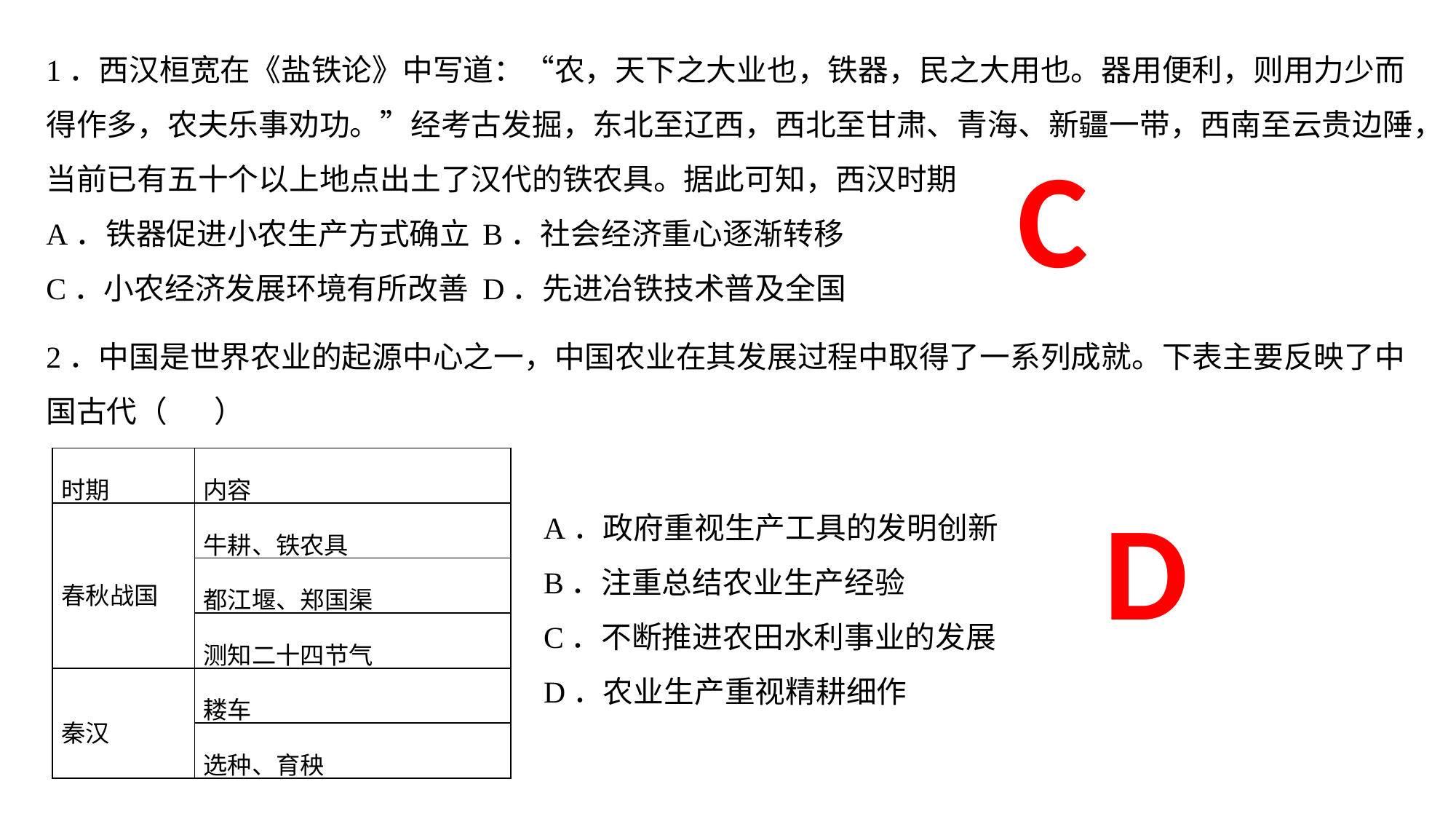

1．西汉桓宽在《盐铁论》中写道：“农，天下之大业也，铁器，民之大用也。器用便利，则用力少而得作多，农夫乐事劝功。”经考古发掘，东北至辽西，西北至甘肃、青海、新疆一带，西南至云贵边陲，当前已有五十个以上地点出土了汉代的铁农具。据此可知，西汉时期
A．铁器促进小农生产方式确立	B．社会经济重心逐渐转移
C．小农经济发展环境有所改善	D．先进冶铁技术普及全国
C
2．中国是世界农业的起源中心之一，中国农业在其发展过程中取得了一系列成就。下表主要反映了中国古代（       ）
| 时期 | 内容 |
| --- | --- |
| 春秋战国 | 牛耕、铁农具 |
|  | 都江堰、郑国渠 |
|  | 测知二十四节气 |
| 秦汉 | 耧车 |
|  | 选种、育秧 |
D
A．政府重视生产工具的发明创新
B．注重总结农业生产经验
C．不断推进农田水利事业的发展
D．农业生产重视精耕细作